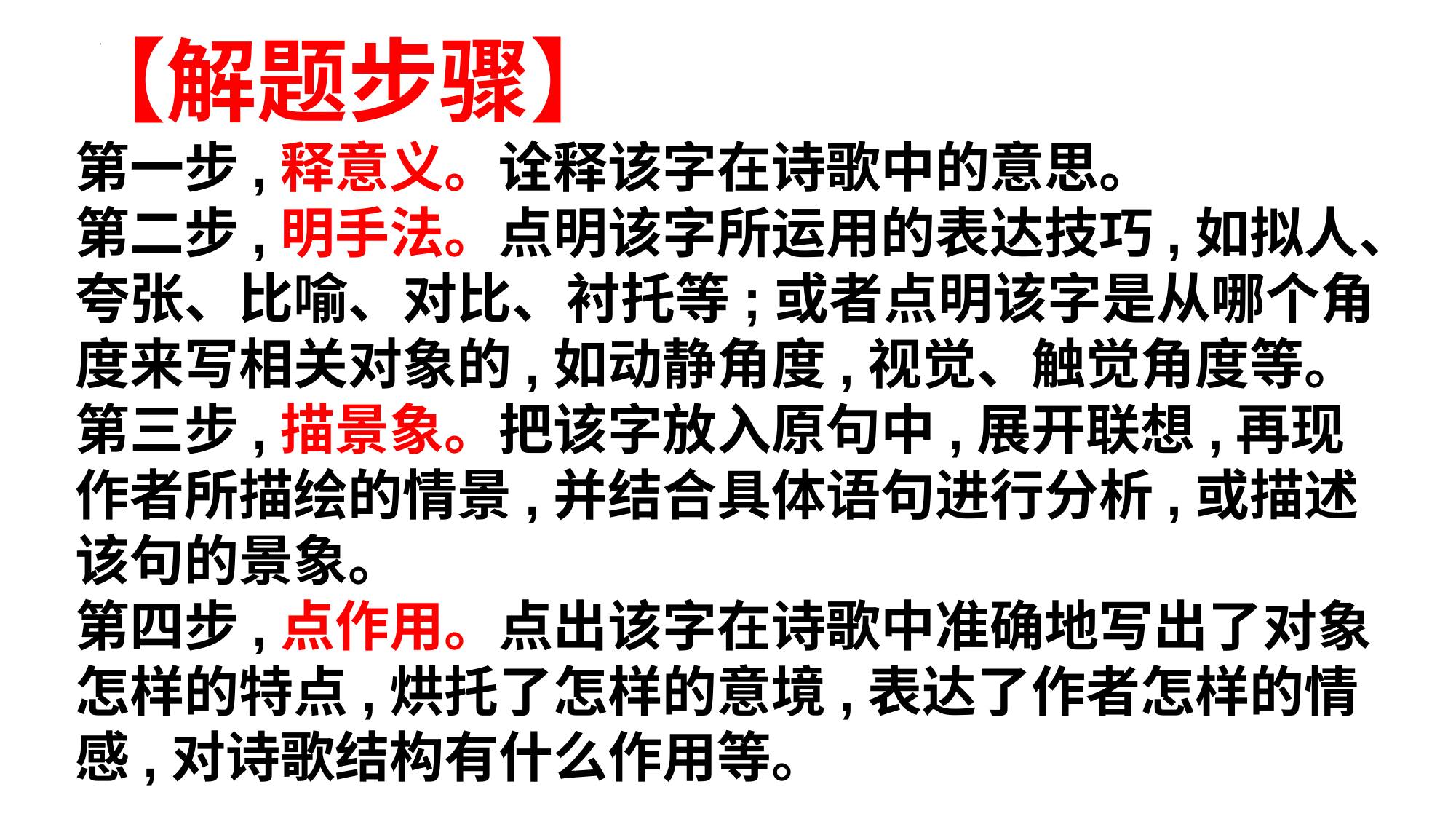

【解题步骤】
第一步,释意义。诠释该字在诗歌中的意思。
第二步,明手法。点明该字所运用的表达技巧,如拟人、夸张、比喻、对比、衬托等;或者点明该字是从哪个角度来写相关对象的,如动静角度,视觉、触觉角度等。
第三步,描景象。把该字放入原句中,展开联想,再现作者所描绘的情景,并结合具体语句进行分析,或描述该句的景象。
第四步,点作用。点出该字在诗歌中准确地写出了对象怎样的特点,烘托了怎样的意境,表达了作者怎样的情感,对诗歌结构有什么作用等。